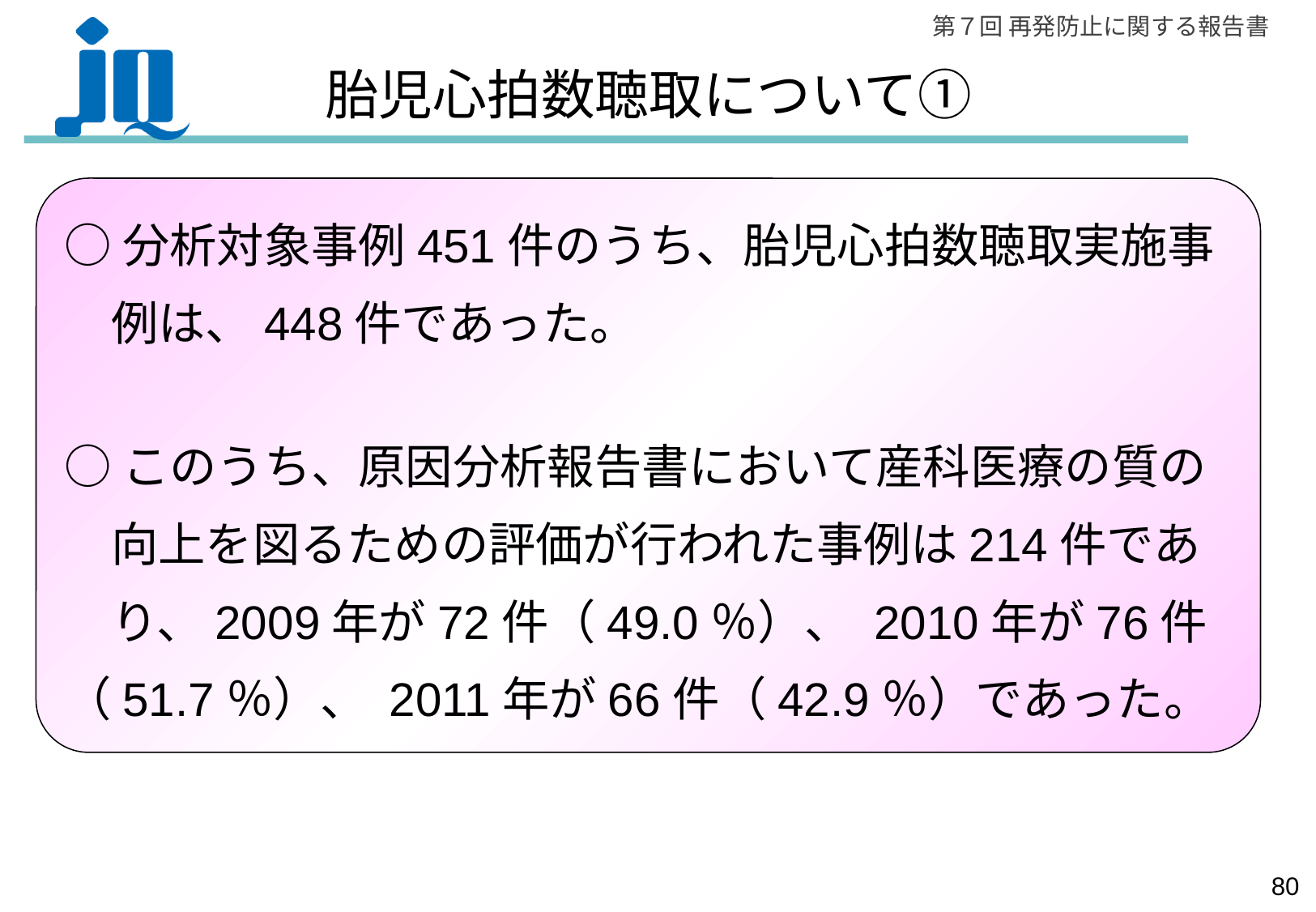

# 胎児心拍数聴取について①
○分析対象事例451件のうち、胎児心拍数聴取実施事
　例は、448件であった。

○このうち、原因分析報告書において産科医療の質の
　向上を図るための評価が行われた事例は214件であ
　り、2009年が72件（49.0％）、 2010年が76件
（51.7％）、 2011年が66件（42.9％）であった。
80